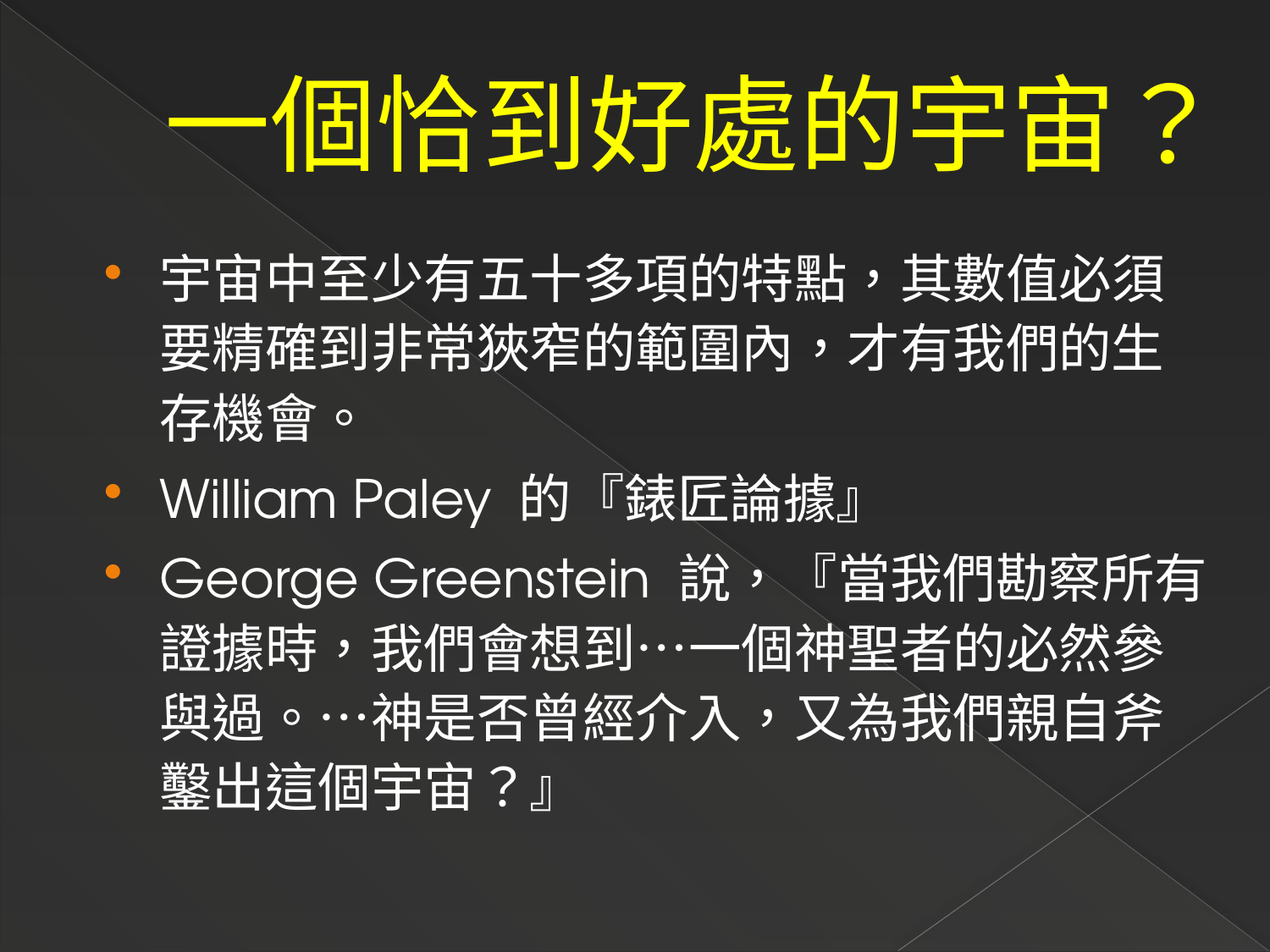

# 一個恰到好處的宇宙？
宇宙中至少有五十多項的特點，其數值必須要精確到非常狹窄的範圍內，才有我們的生存機會。
William Paley 的『錶匠論據』
George Greenstein 說，『當我們勘察所有證據時，我們會想到…一個神聖者的必然參與過。…神是否曾經介入，又為我們親自斧鑿出這個宇宙？』